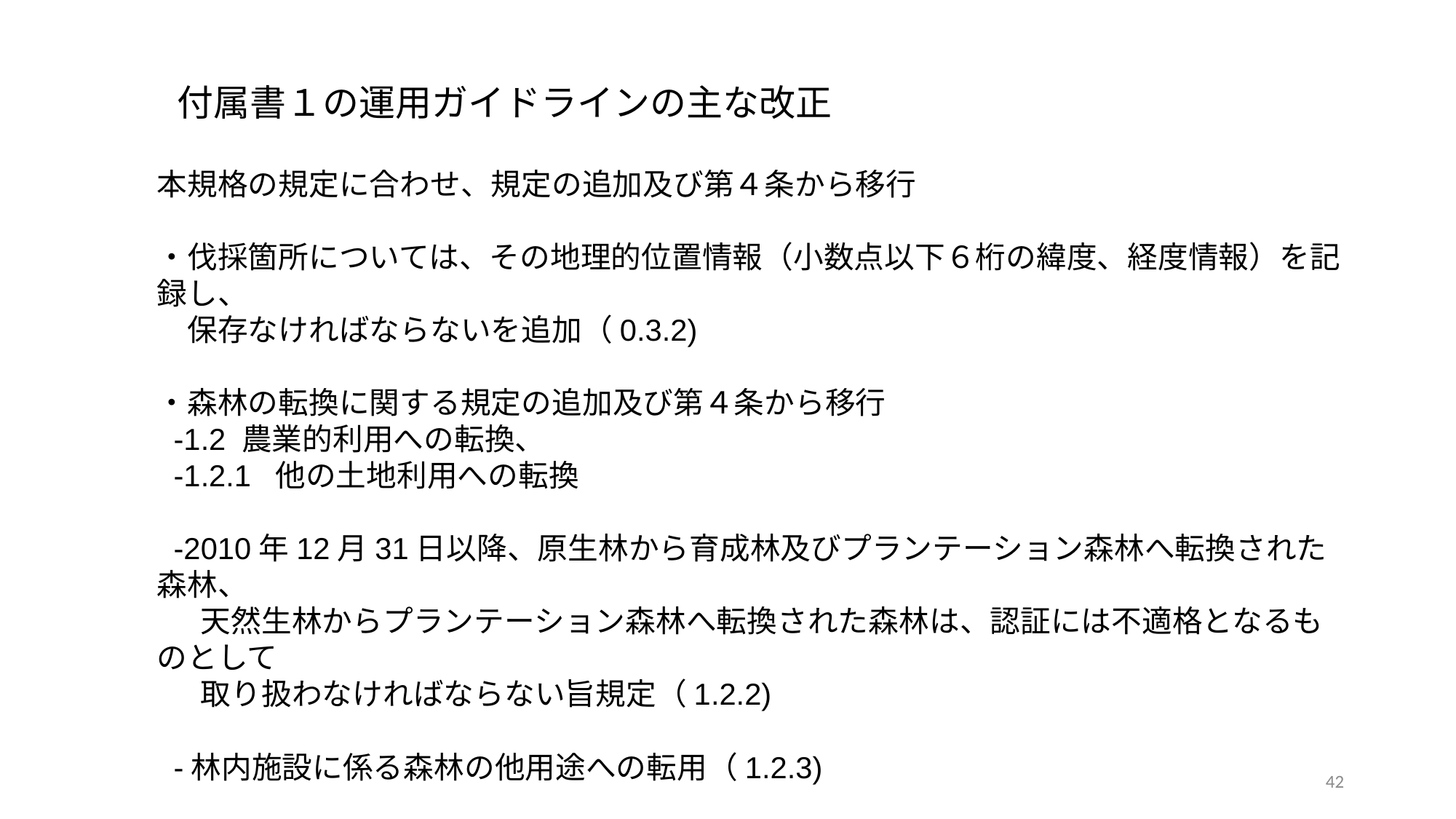

付属書１の運用ガイドラインの主な改正
本規格の規定に合わせ、規定の追加及び第４条から移行

・伐採箇所については、その地理的位置情報（小数点以下６桁の緯度、経度情報）を記録し、
　保存なければならないを追加（0.3.2)

・森林の転換に関する規定の追加及び第４条から移行
  -1.2 農業的利用への転換、
  -1.2.1  他の土地利用への転換

  -2010年12月31日以降、原生林から育成林及びプランテーション森林へ転換された森林、
　  天然生林からプランテーション森林へ転換された森林は、認証には不適格となるものとして
　  取り扱わなければならない旨規定（1.2.2)

  -林内施設に係る森林の他用途への転用（1.2.3)

  -耕作放棄された農地等の森林への転換(1.2.4)

42